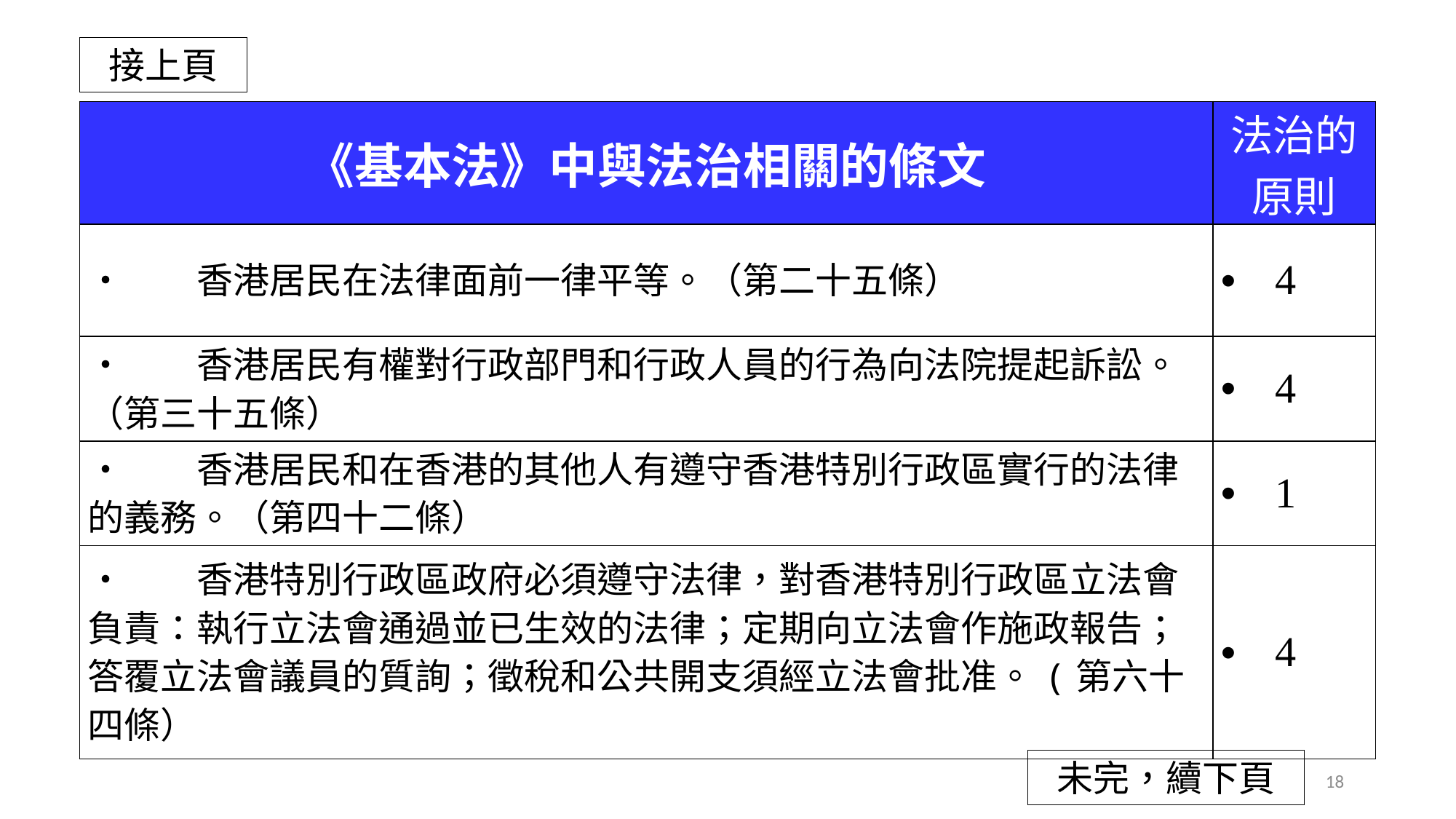

接上頁
| 《基本法》中與法治相關的條文 | 法治的原則 |
| --- | --- |
| • 香港居民在法律面前一律平等。（第二十五條） | 4 |
| • 香港居民有權對行政部門和行政人員的行為向法院提起訴訟。（第三十五條） | 4 |
| • 香港居民和在香港的其他人有遵守香港特別行政區實行的法律的義務。（第四十二條） | 1 |
| • 香港特別行政區政府必須遵守法律，對香港特別行政區立法會負責：執行立法會通過並已生效的法律；定期向立法會作施政報告；答覆立法會議員的質詢；徵稅和公共開支須經立法會批准。(第六十四條） | 4 |
未完，續下頁
18